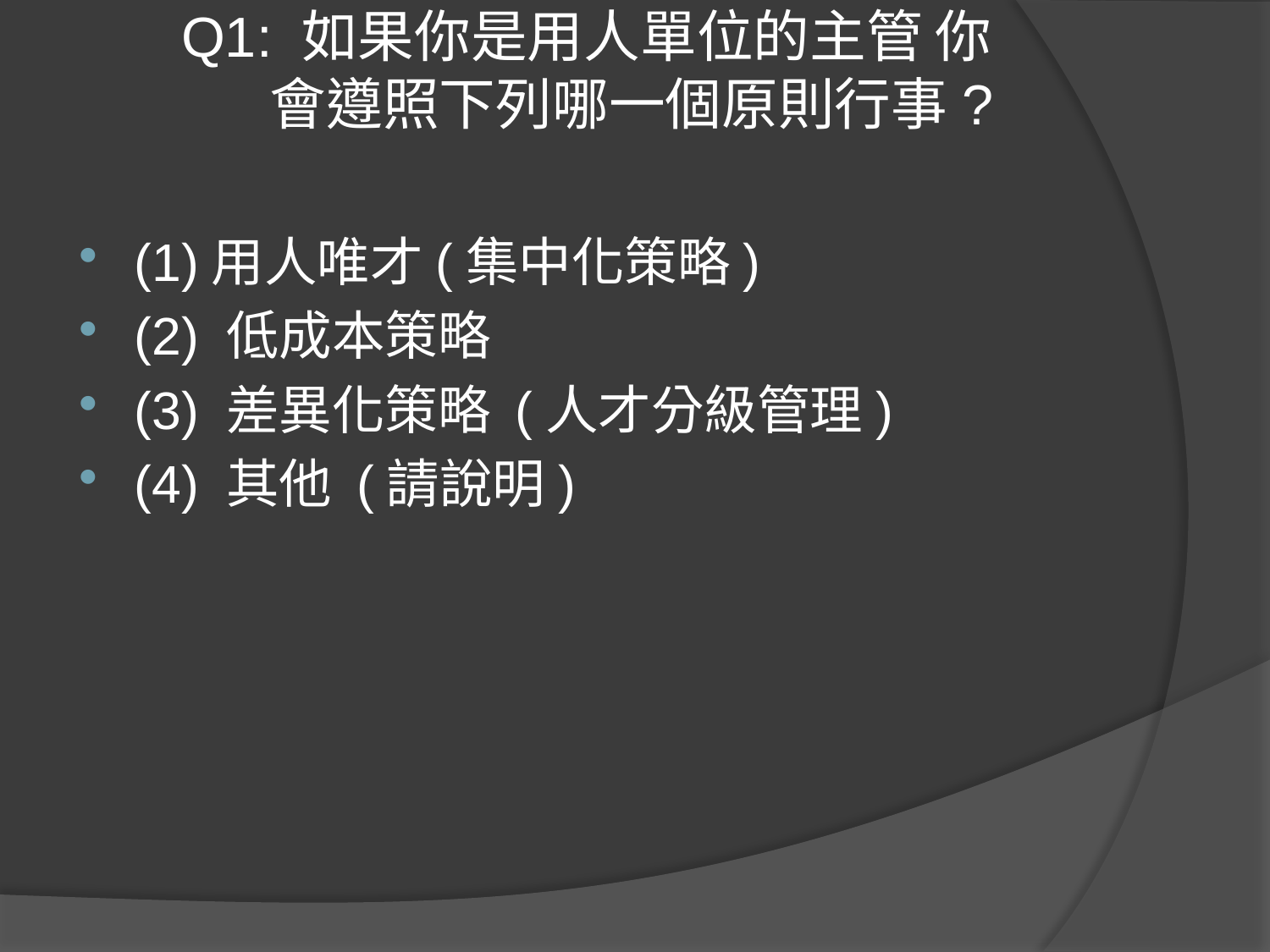

# Q1: 如果你是用人單位的主管 你 會遵照下列哪一個原則行事?
(1)用人唯才(集中化策略)
(2) 低成本策略
(3) 差異化策略 (人才分級管理)
(4) 其他 (請說明)